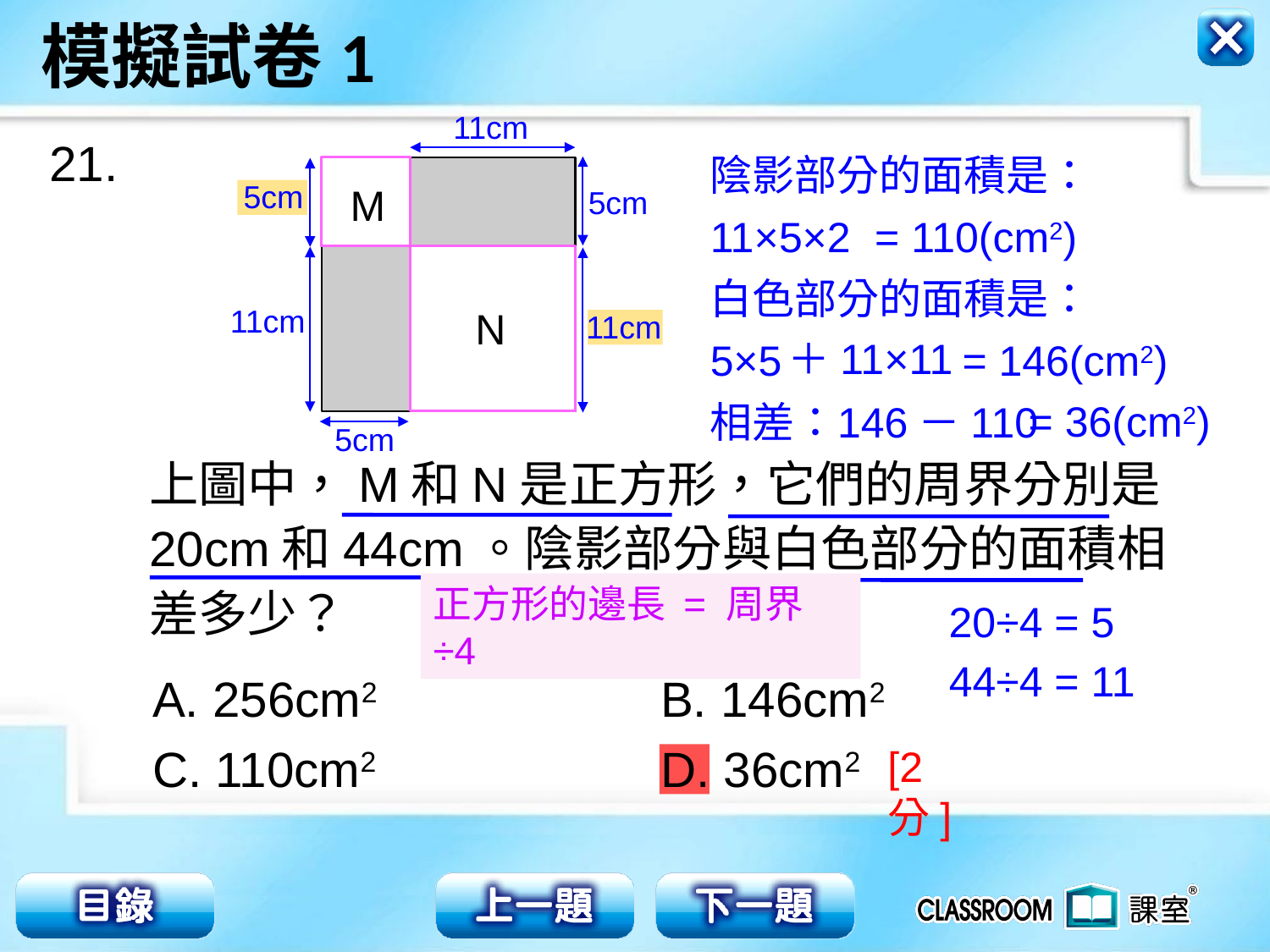

11cm
21.
陰影部分的面積是：

5cm
M
5cm

= 110(cm2)
11×5×2

白色部分的面積是：
11cm
N
11cm

＋11×11
= 146(cm2)
5×5
= 36(cm2)
146－110
相差：
5cm
上圖中，M和N是正方形，它們的周界分別是
20cm和44cm。陰影部分與白色部分的面積相
差多少？

20÷4 = 5
正方形的邊長 = 周界÷4
44÷4 = 11
A. 256cm2			B. 146cm2
C. 110cm2			D. 36cm2
[2分]